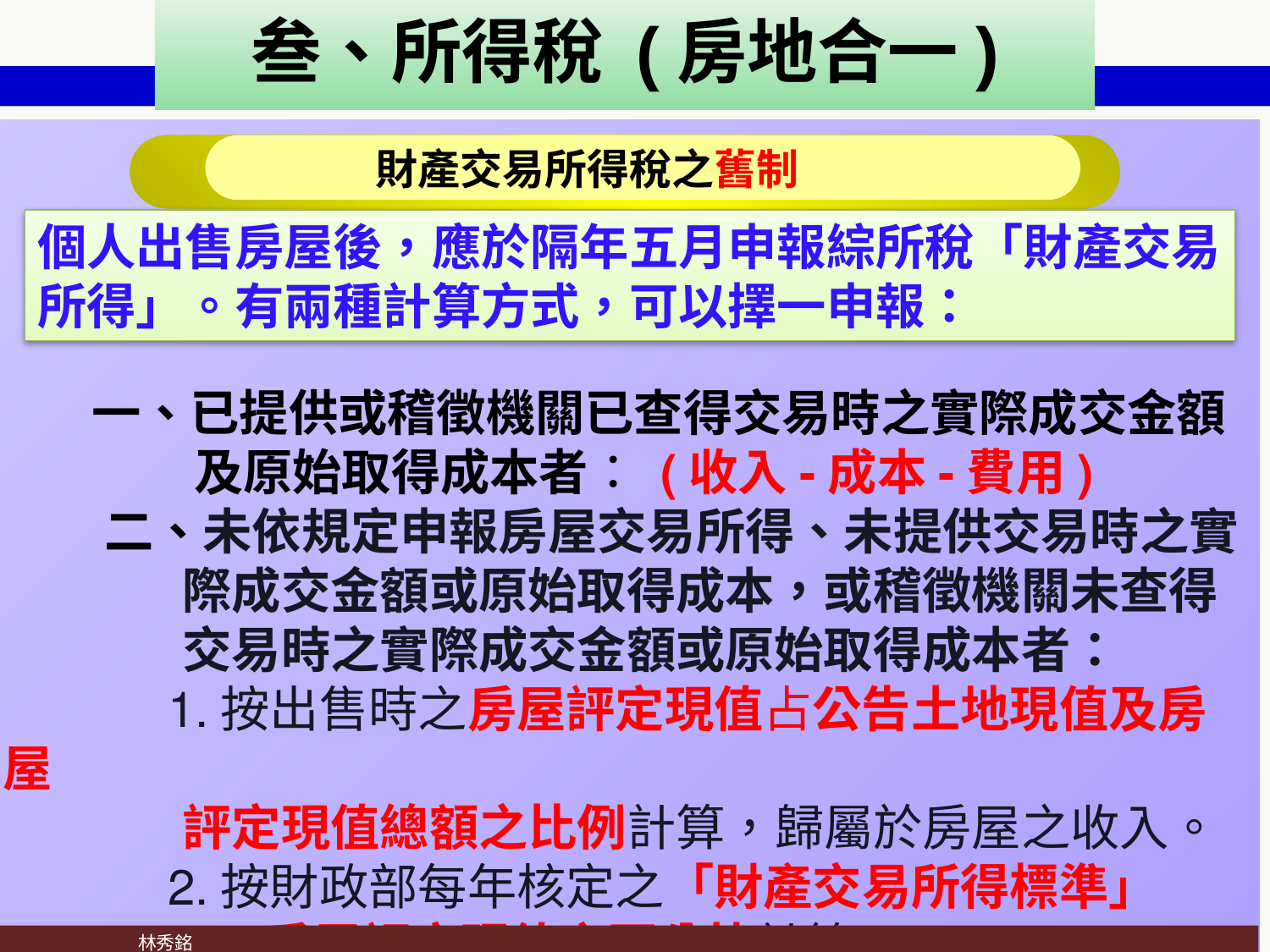

叁、所得稅 (房地合一)

       一、已提供或稽徵機關已查得交易時之實際成交金額
                及原始取得成本者： (收入-成本-費用)
        二、未依規定申報房屋交易所得、未提供交易時之實
               際成交金額或原始取得成本，或稽徵機關未查得
               交易時之實際成交金額或原始取得成本者：
            1.按出售時之房屋評定現值占公告土地現值及房屋
               評定現值總額之比例計算，歸屬於房屋之收入。
            2.按財政部每年核定之「財產交易所得標準」
                ×房屋評定現值之百分比計算。

                          財產交易所得稅之舊制
個人出售房屋後，應於隔年五月申報綜所稅「財產交易所得」。有兩種計算方式，可以擇一申報：
41
                                 林秀銘